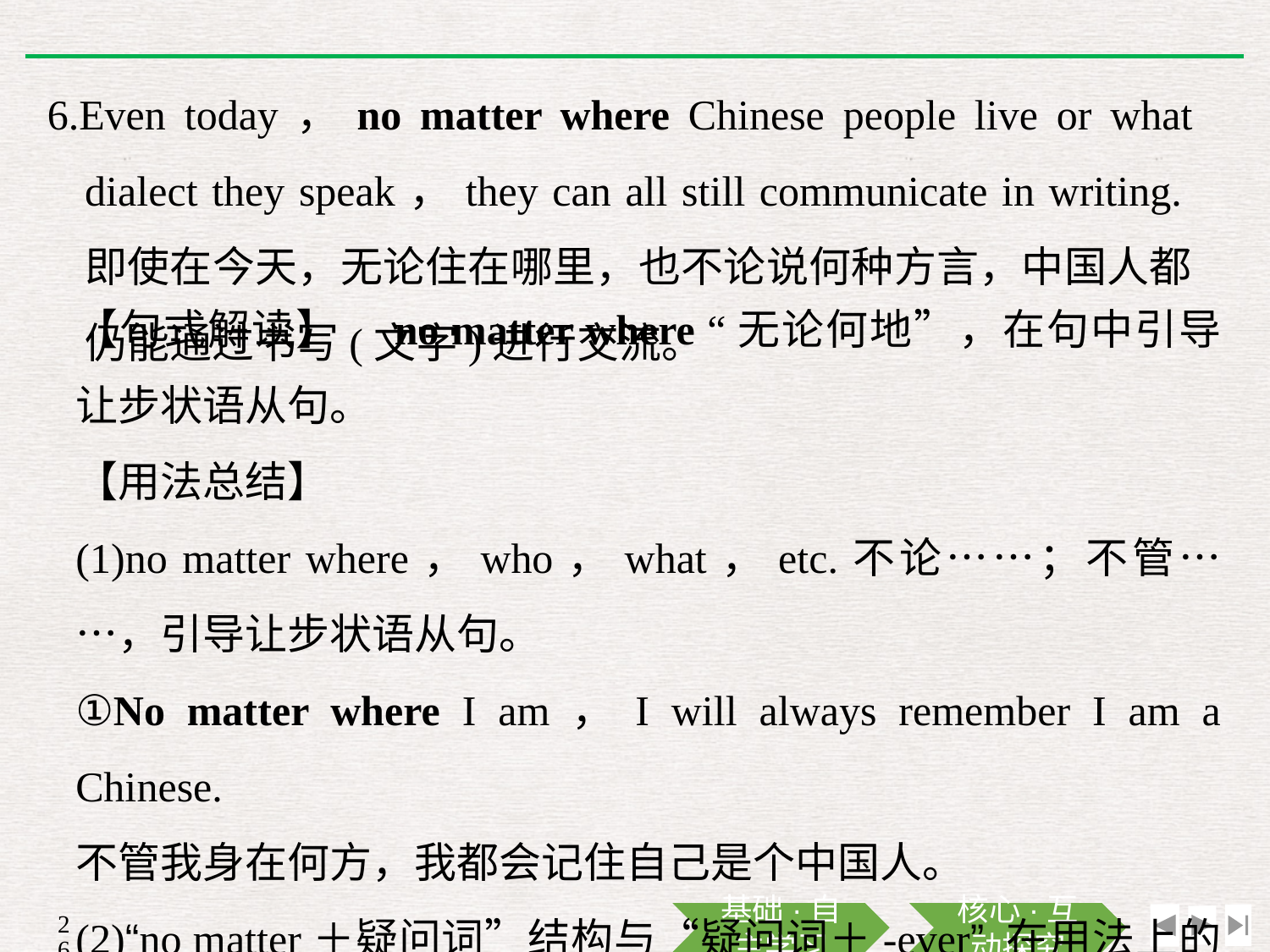

6.Even today，no matter where Chinese people live or what dialect they speak，they can all still communicate in writing.即使在今天，无论住在哪里，也不论说何种方言，中国人都仍能通过书写(文字)进行交流。
【句式解读】　no matter where “无论何地”，在句中引导让步状语从句。
【用法总结】
(1)no matter where，who，what，etc.不论……；不管……，引导让步状语从句。
①No matter where I am，I will always remember I am a Chinese.
不管我身在何方，我都会记住自己是个中国人。
(2)“no matter＋疑问词”结构与“疑问词＋-ever” 在用法上的异同：
·“no matter＋疑问词”结构只能引导让步状语从句，这时可以和“疑问词＋-ever”互换。